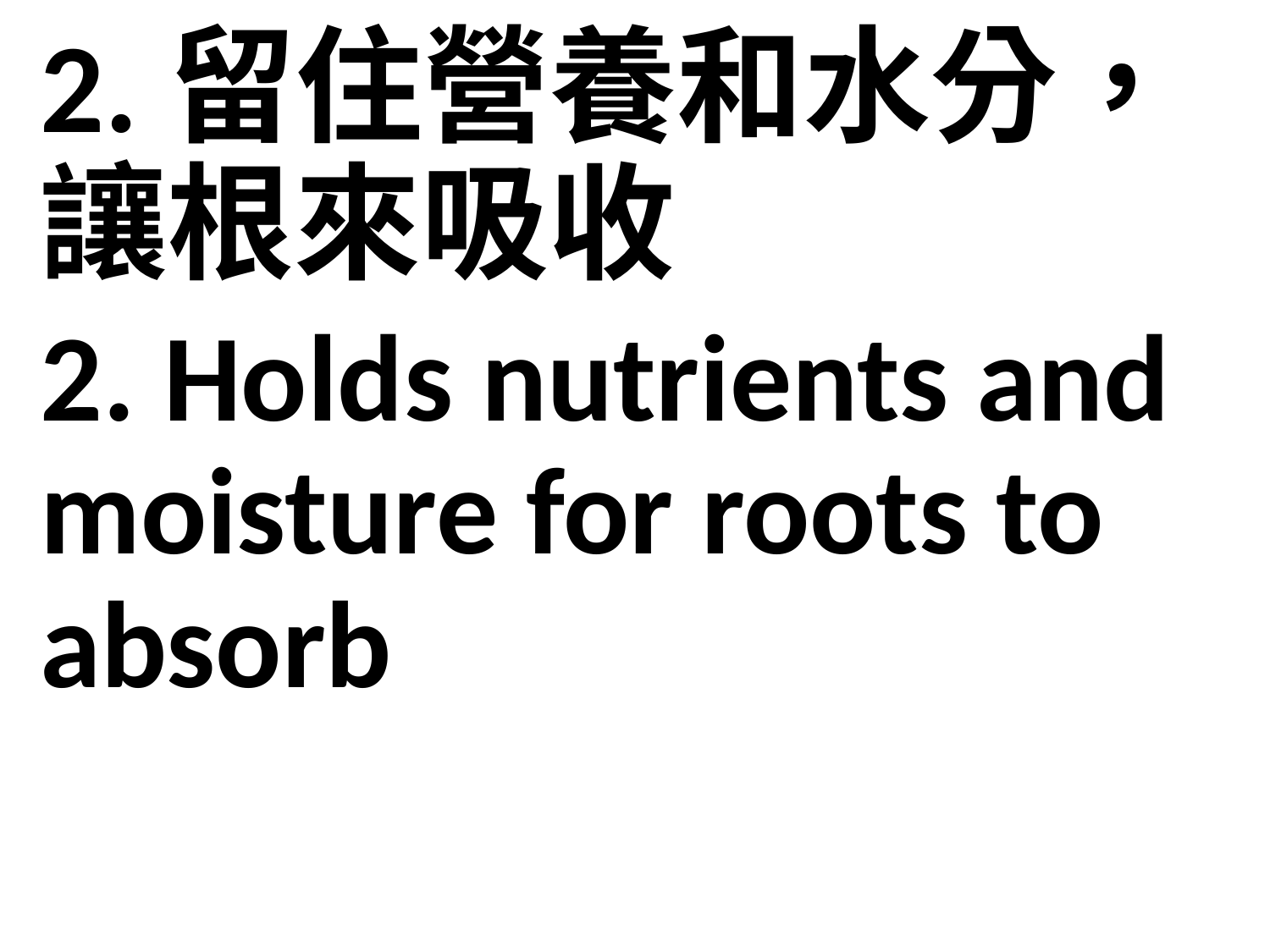

2.留住營養和水分，讓根來吸收
2. Holds nutrients and moisture for roots to absorb